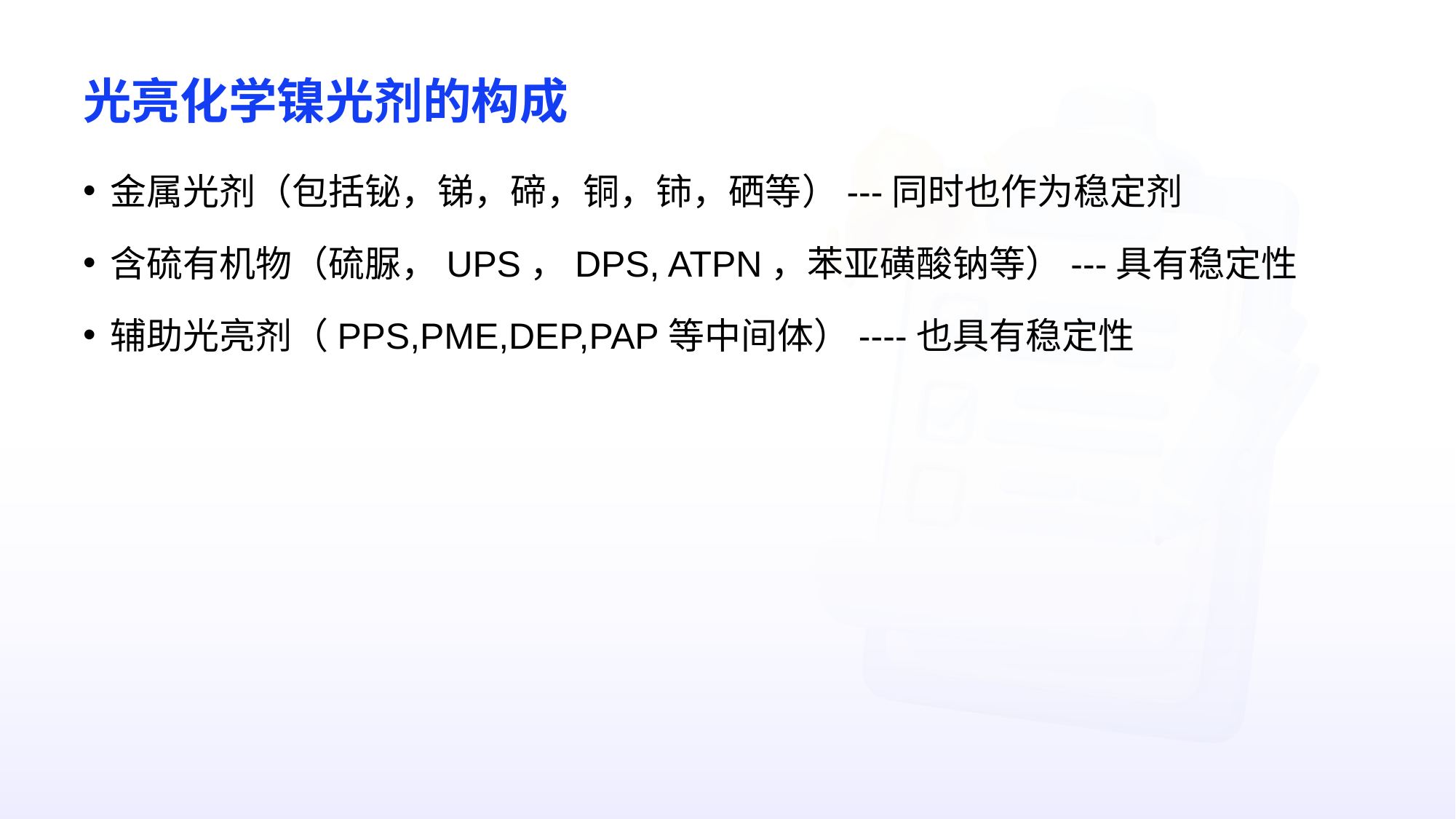

# 光亮化学镍光剂的构成
金属光剂（包括铋，锑，碲，铜，铈，硒等）---同时也作为稳定剂
含硫有机物（硫脲，UPS，DPS, ATPN，苯亚磺酸钠等）---具有稳定性
辅助光亮剂（PPS,PME,DEP,PAP等中间体）----也具有稳定性